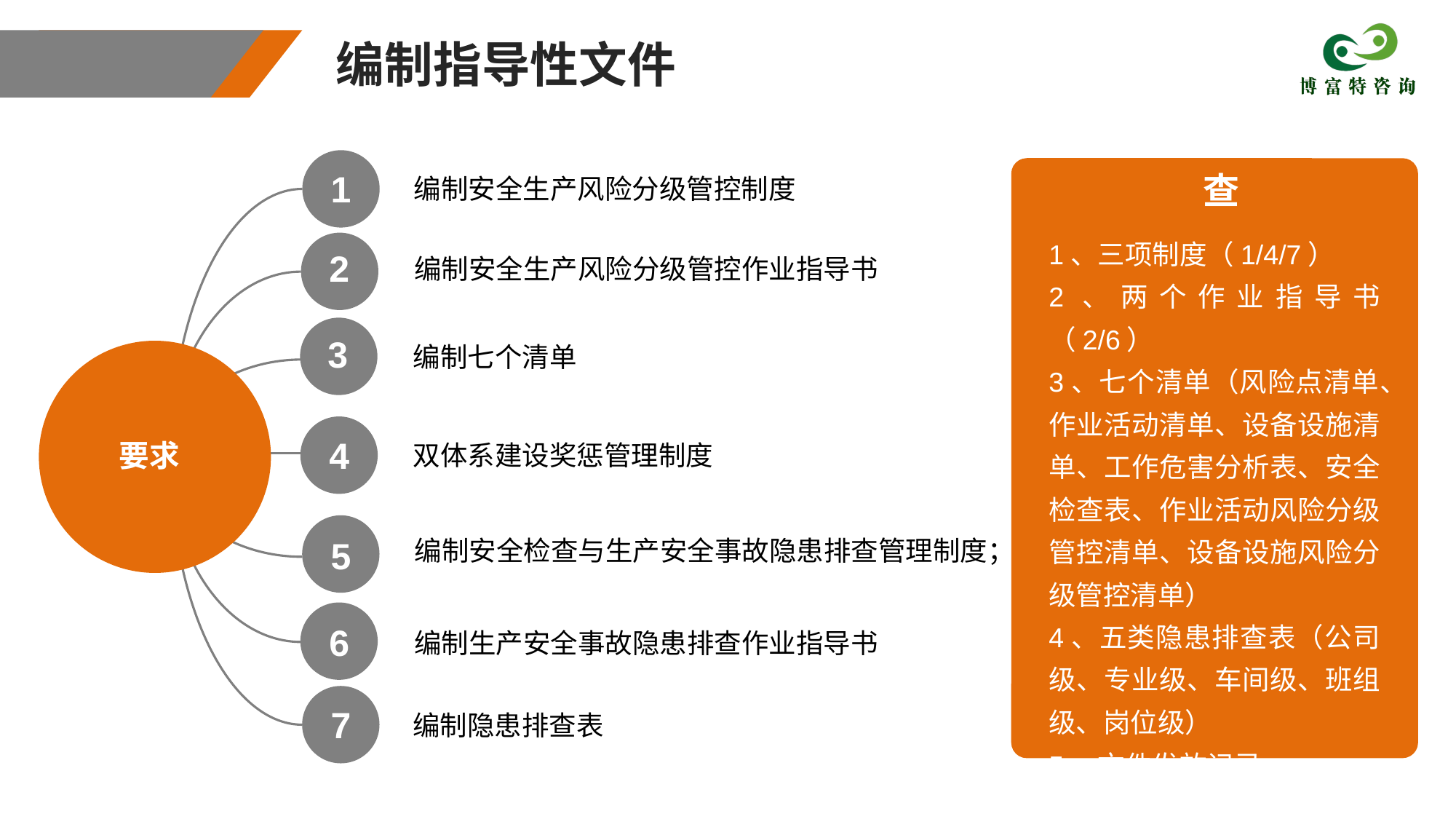

编制指导性文件

1
查
编制安全生产风险分级管控制度

1、三项制度（1/4/7）
2、两个作业指导书（2/6）
3、七个清单（风险点清单、作业活动清单、设备设施清单、工作危害分析表、安全检查表、作业活动风险分级管控清单、设备设施风险分级管控清单）
4、五类隐患排查表（公司级、专业级、车间级、班组级、岗位级）
5、文件发放记录

2
编制安全生产风险分级管控作业指导书

3
编制七个清单

4
要求
双体系建设奖惩管理制度

5
编制安全检查与生产安全事故隐患排查管理制度；

6
编制生产安全事故隐患排查作业指导书

7
编制隐患排查表